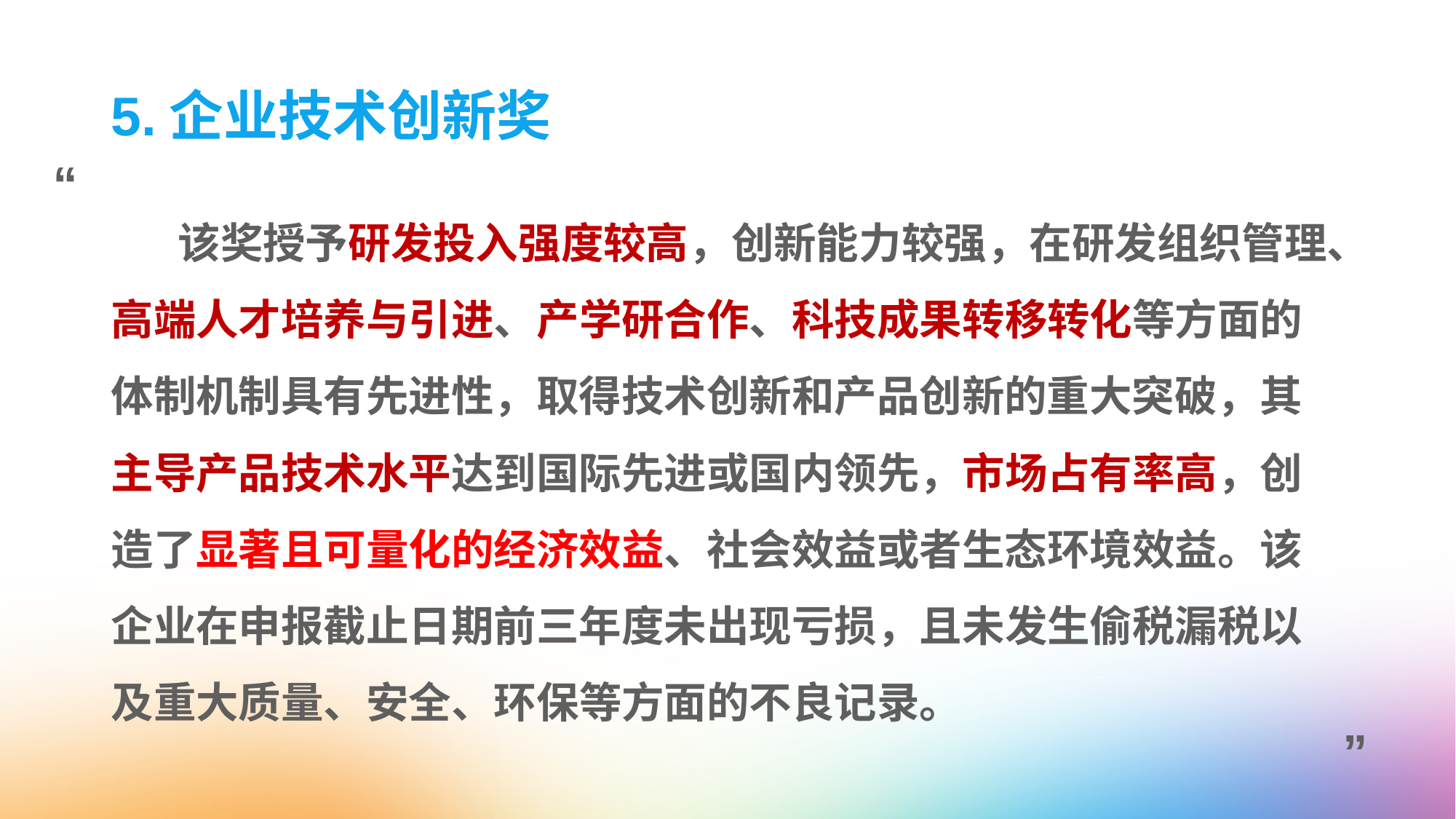

# 5.企业技术创新奖
“
                  该奖授予研发投入强度较高，创新能力较强，在研发组织管理、高端人才培养与引进、产学研合作、科技成果转移转化等方面的体制机制具有先进性，取得技术创新和产品创新的重大突破，其主导产品技术水平达到国际先进或国内领先，市场占有率高，创造了显著且可量化的经济效益、社会效益或者生态环境效益。该企业在申报截止日期前三年度未出现亏损，且未发生偷税漏税以及重大质量、安全、环保等方面的不良记录。
”